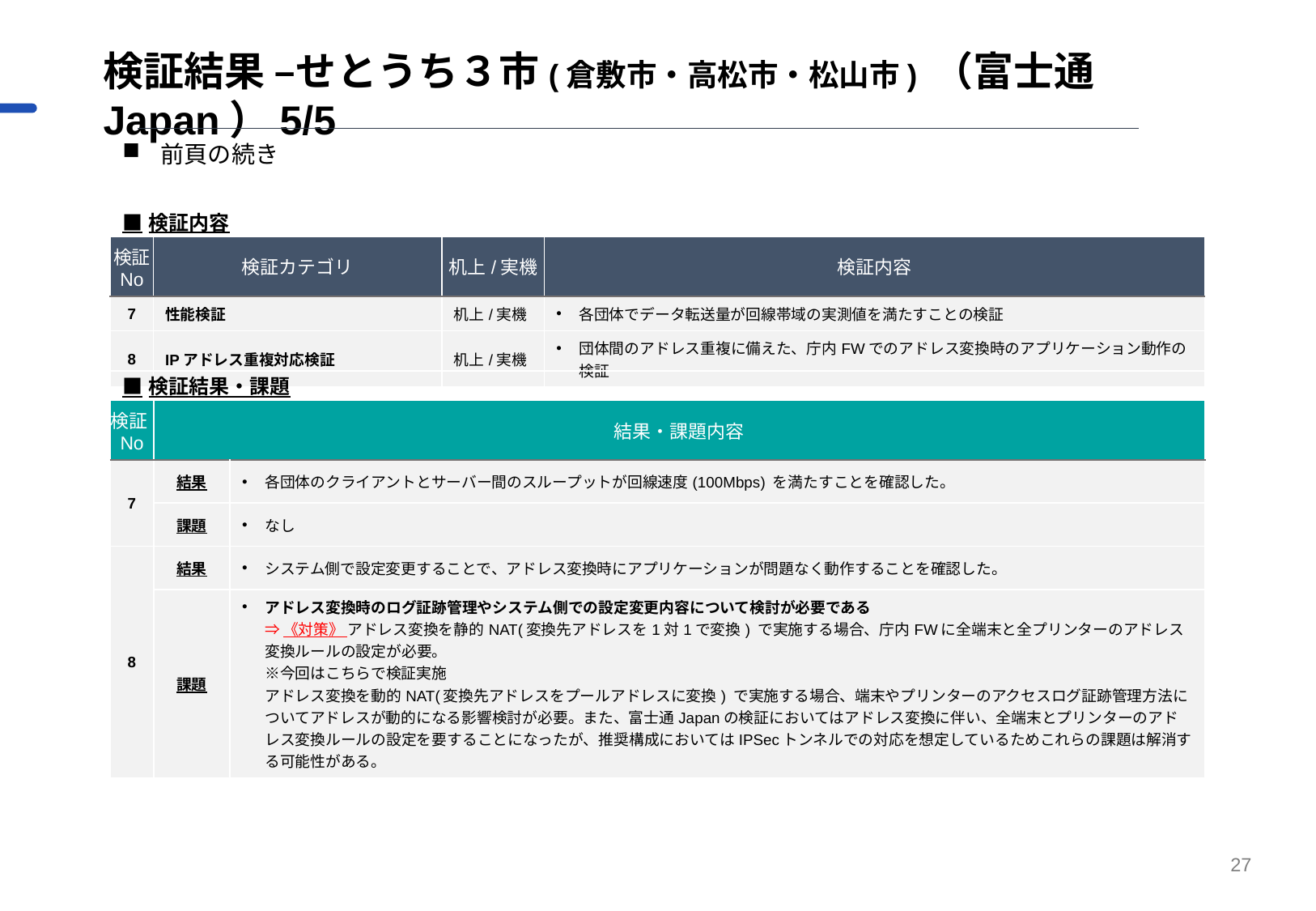

検証結果 –せとうち３市(倉敷市・高松市・松山市) （富士通Japan）5/5
前頁の続き

| ■検証内容 | ■検証内容 |  |  |
| --- | --- | --- | --- |
| 検証 No | 検証カテゴリ | 机上/実機 | 検証内容 |
| 7 | 性能検証 | 机上/実機 | 各団体でデータ転送量が回線帯域の実測値を満たすことの検証 |
| 8 | IPアドレス重複対応検証 | 机上/実機 | 団体間のアドレス重複に備えた、庁内FWでのアドレス変換時のアプリケーション動作の検証 |
| ■検証結果・課題 |  |  |
| --- | --- | --- |
| 検証No | 結果・課題内容 | 結果・課題内容 |
| 7 | 結果 | 各団体のクライアントとサーバー間のスループットが回線速度(100Mbps) を満たすことを確認した。 |
|  | 課題 | なし |
| 8 | 結果 | システム側で設定変更することで、アドレス変換時にアプリケーションが問題なく動作することを確認した。 |
|  | 課題 | アドレス変換時のログ証跡管理やシステム側での設定変更内容について検討が必要である ⇒ 《対策》 アドレス変換を静的NAT(変換先アドレスを1対1で変換) で実施する場合、庁内FWに全端末と全プリンターのアドレス変換ルールの設定が必要。 ※今回はこちらで検証実施 アドレス変換を動的NAT(変換先アドレスをプールアドレスに変換) で実施する場合、端末やプリンターのアクセスログ証跡管理方法についてアドレスが動的になる影響検討が必要。また、富士通Japanの検証においてはアドレス変換に伴い、全端末とプリンターのアドレス変換ルールの設定を要することになったが、推奨構成においてはIPSecトンネルでの対応を想定しているためこれらの課題は解消する可能性がある。 |
27